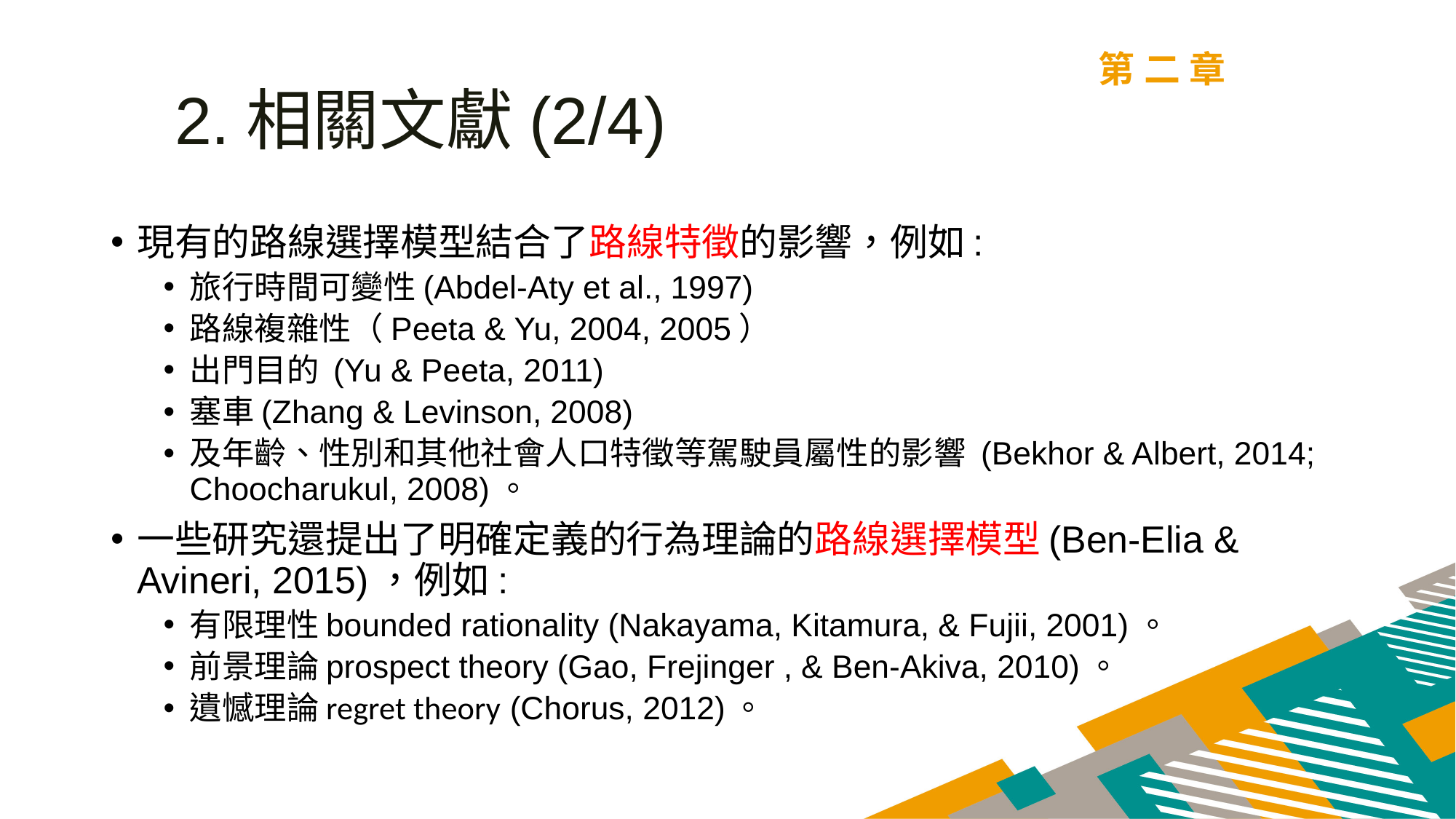

第二章
2.相關文獻(2/4)
現有的路線選擇模型結合了路線特徵的影響，例如:
旅行時間可變性(Abdel-Aty et al., 1997)
路線複雜性（Peeta & Yu, 2004, 2005）
出門目的 (Yu & Peeta, 2011)
塞車(Zhang & Levinson, 2008)
及年齡、性別和其他社會人口特徵等駕駛員屬性的影響 (Bekhor & Albert, 2014; Choocharukul, 2008)。
一些研究還提出了明確定義的行為理論的路線選擇模型(Ben-Elia & Avineri, 2015)，例如:
有限理性bounded rationality (Nakayama, Kitamura, & Fujii, 2001)。
前景理論prospect theory (Gao, Frejinger , & Ben-Akiva, 2010)。
遺憾理論regret theory (Chorus, 2012)。